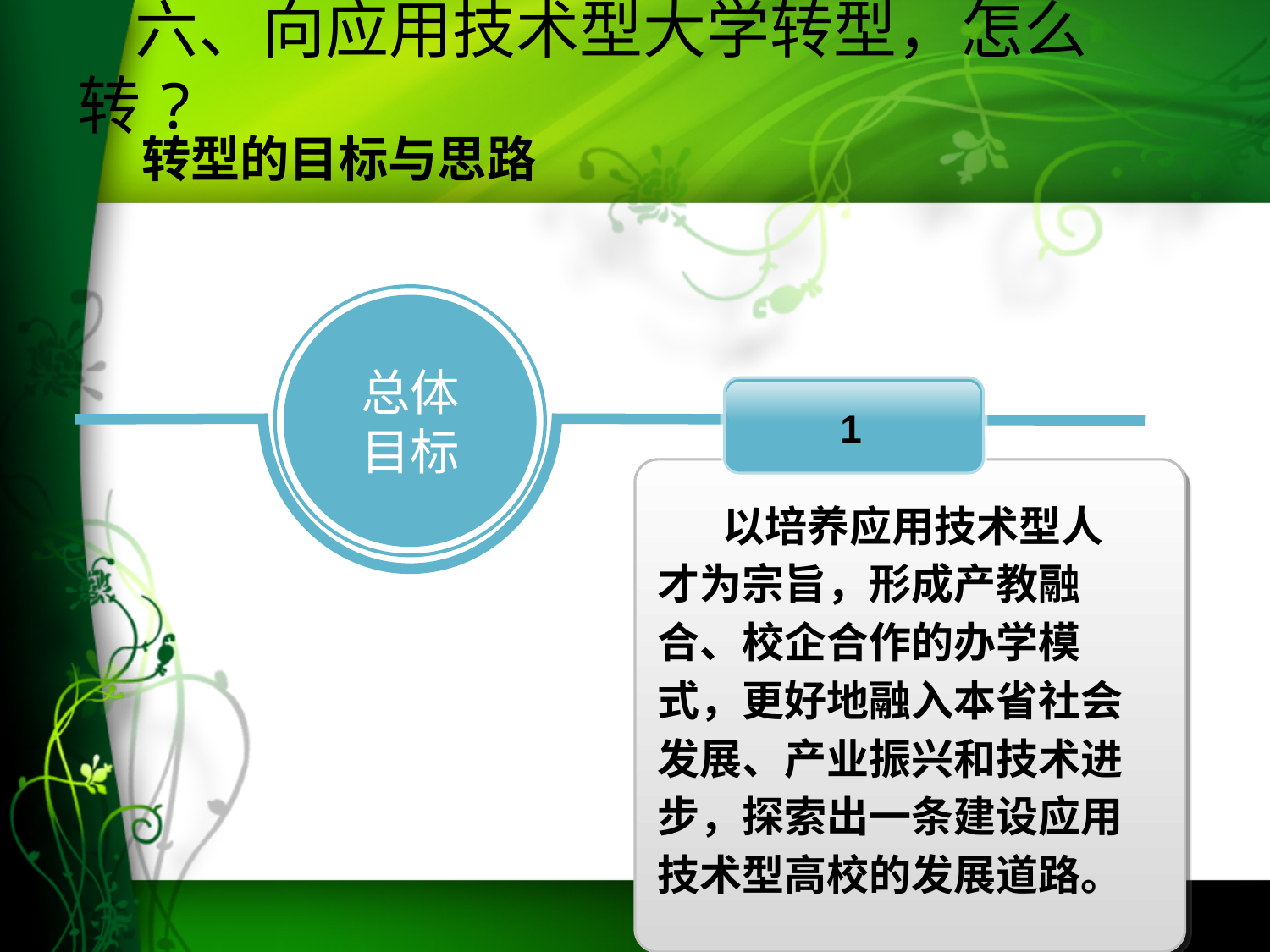

六、向应用技术型大学转型，怎么转?
  转型的目标与思路

总体
目标

1

       以培养应用技术型人才为宗旨，形成产教融合、校企合作的办学模式，更好地融入本省社会发展、产业振兴和技术进步，探索出一条建设应用技术型高校的发展道路。